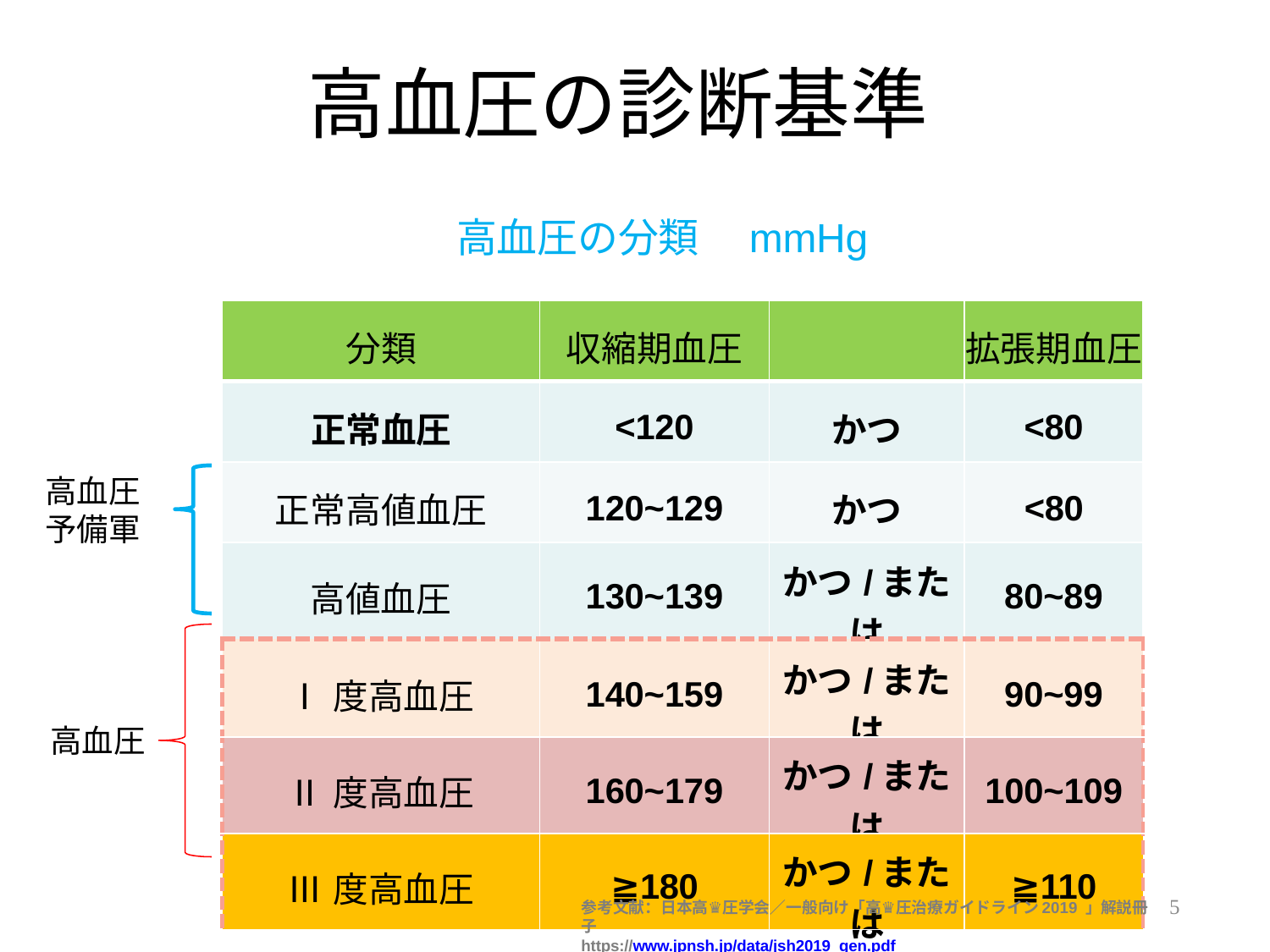

# 高血圧の診断基準
高血圧の分類　mmHg
| 分類 | 収縮期血圧 |  | 拡張期血圧 |
| --- | --- | --- | --- |
| 正常血圧 | <120 | かつ | <80 |
| 正常高値血圧 | 120~129 | かつ | <80 |
| 高値血圧 | 130~139 | かつ/または | 80~89 |
| Ⅰ度高血圧 | 140~159 | かつ/または | 90~99 |
| Ⅱ度高血圧 | 160~179 | かつ/または | 100~109 |
| Ⅲ度高血圧 | ≧180 | かつ/または | ≧110 |
高血圧
予備軍

高血圧
5
参考文献：日本高♛圧学会／一般向け「高♛圧治療ガイドライン2019 」解説冊子
https://www.jpnsh.jp/data/jsh2019_gen.pdf